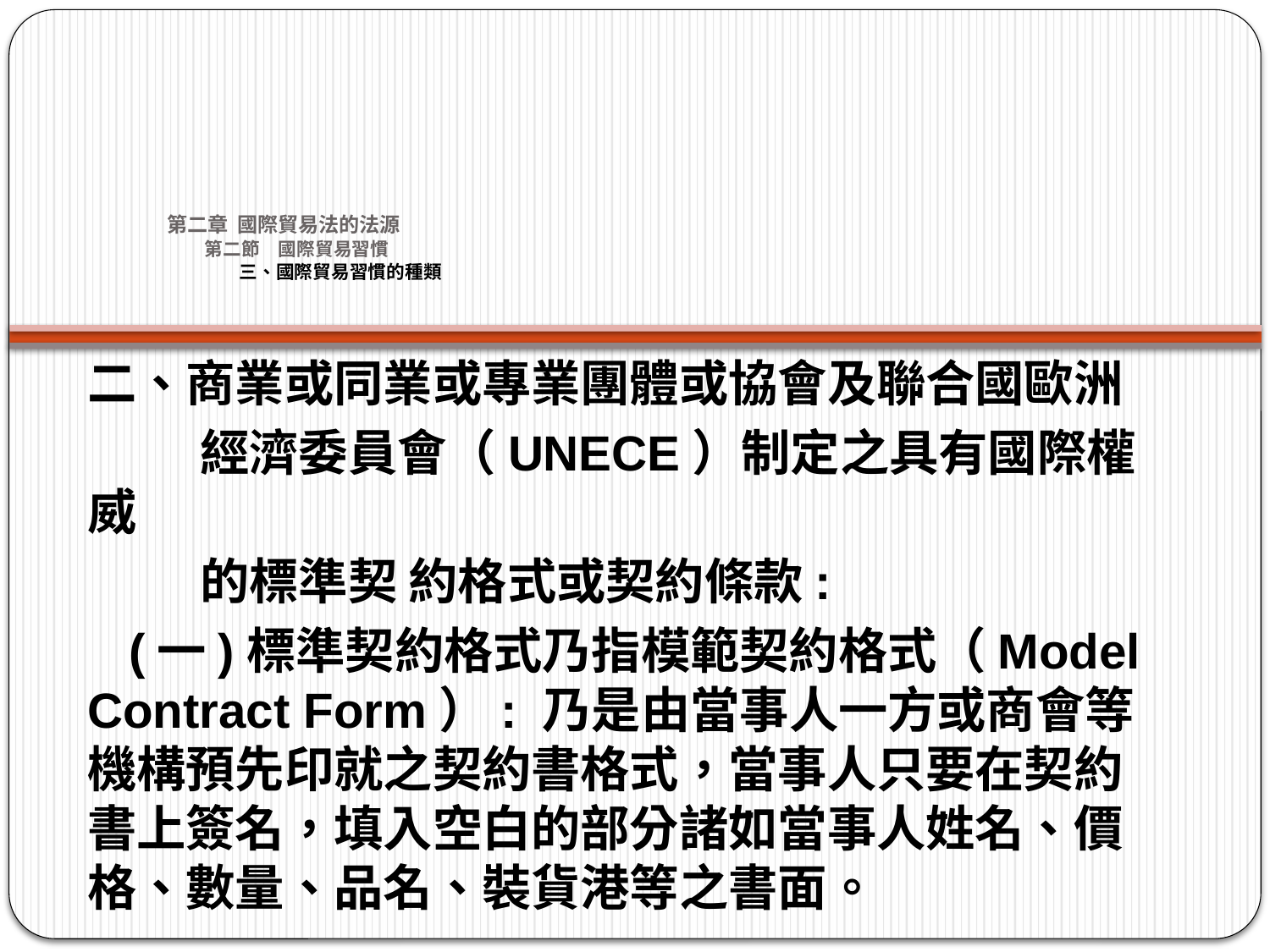

# 第二章  國際貿易法的法源 第二節　國際貿易習慣 三、國際貿易習慣的種類
二、商業或同業或專業團體或協會及聯合國歐洲
         經濟委員會（UNECE）制定之具有國際權威
         的標準契 約格式或契約條款:
   (一)標準契約格式乃指模範契約格式（Model Contract Form）: 乃是由當事人一方或商會等機構預先印就之契約書格式，當事人只要在契約書上簽名，填入空白的部分諸如當事人姓名、價格、數量、品名、裝貨港等之書面。